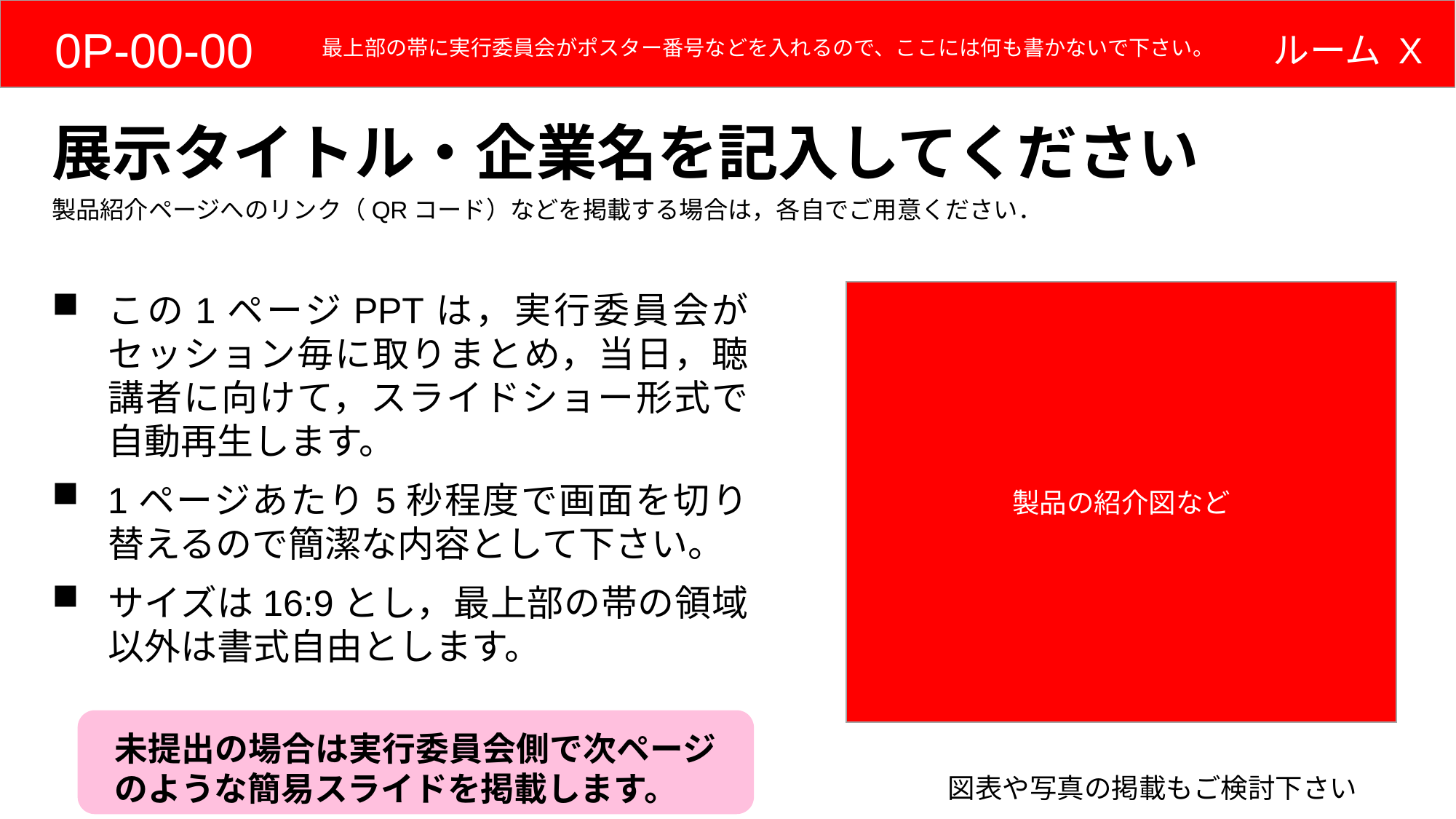

展示タイトル・企業名を記入してください
製品紹介ページへのリンク（QRコード）などを掲載する場合は，各自でご用意ください．
この1ページPPTは，実行委員会がセッション毎に取りまとめ，当日，聴講者に向けて，スライドショー形式で自動再生します。
1ページあたり5秒程度で画面を切り替えるので簡潔な内容として下さい。
サイズは16:9とし，最上部の帯の領域以外は書式自由とします。
製品の紹介図など

未提出の場合は実行委員会側で次ページのような簡易スライドを掲載します。
図表や写真の掲載もご検討下さい